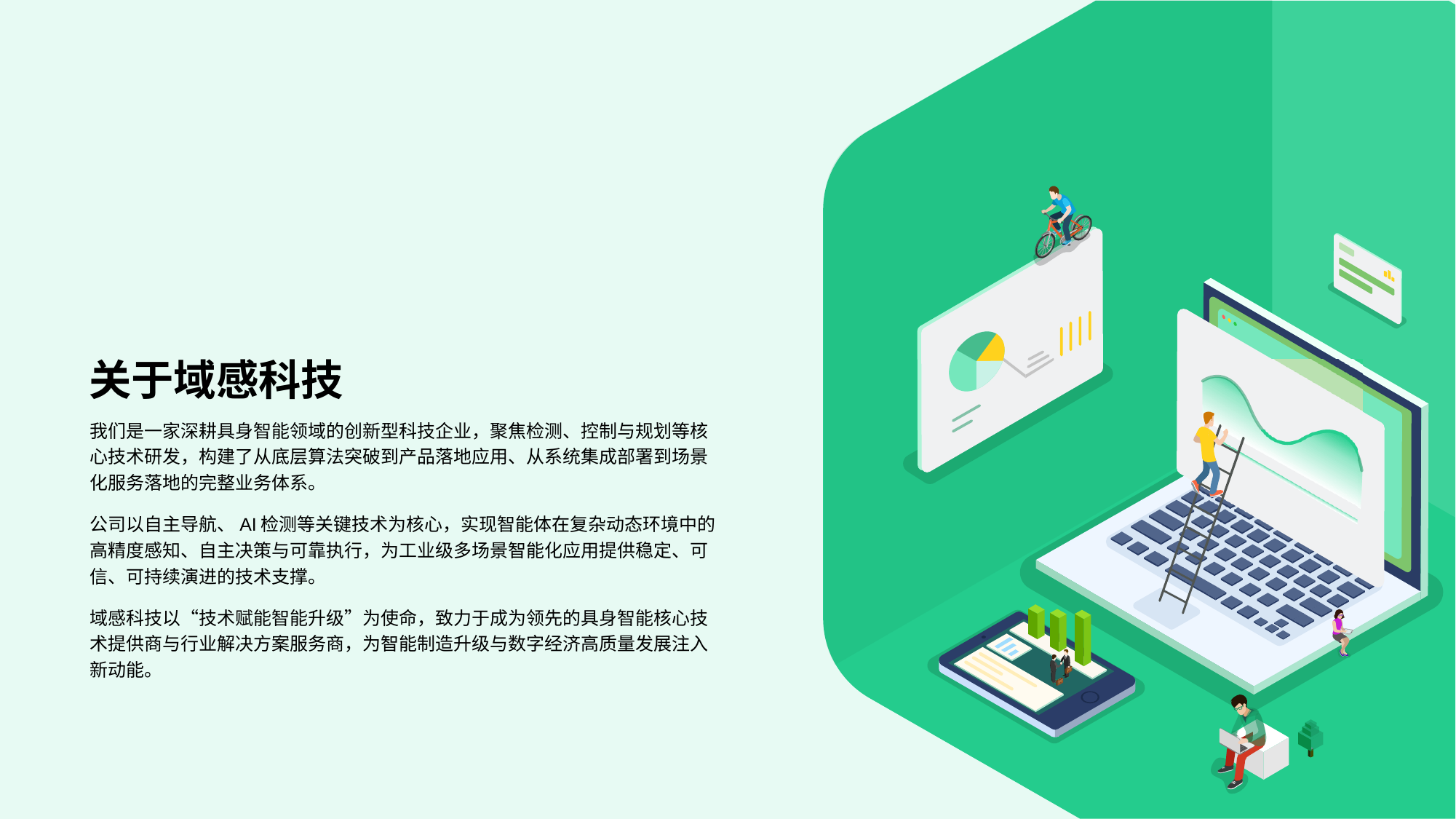

# 关于域感科技
我们是一家深耕具身智能领域的创新型科技企业，聚焦检测、控制与规划等核心技术研发，构建了从底层算法突破到产品落地应用、从系统集成部署到场景化服务落地的完整业务体系。
公司以自主导航、AI检测等关键技术为核心，实现智能体在复杂动态环境中的高精度感知、自主决策与可靠执行，为工业级多场景智能化应用提供稳定、可信、可持续演进的技术支撑。
域感科技以“技术赋能智能升级”为使命，致力于成为领先的具身智能核心技术提供商与行业解决方案服务商，为智能制造升级与数字经济高质量发展注入新动能。